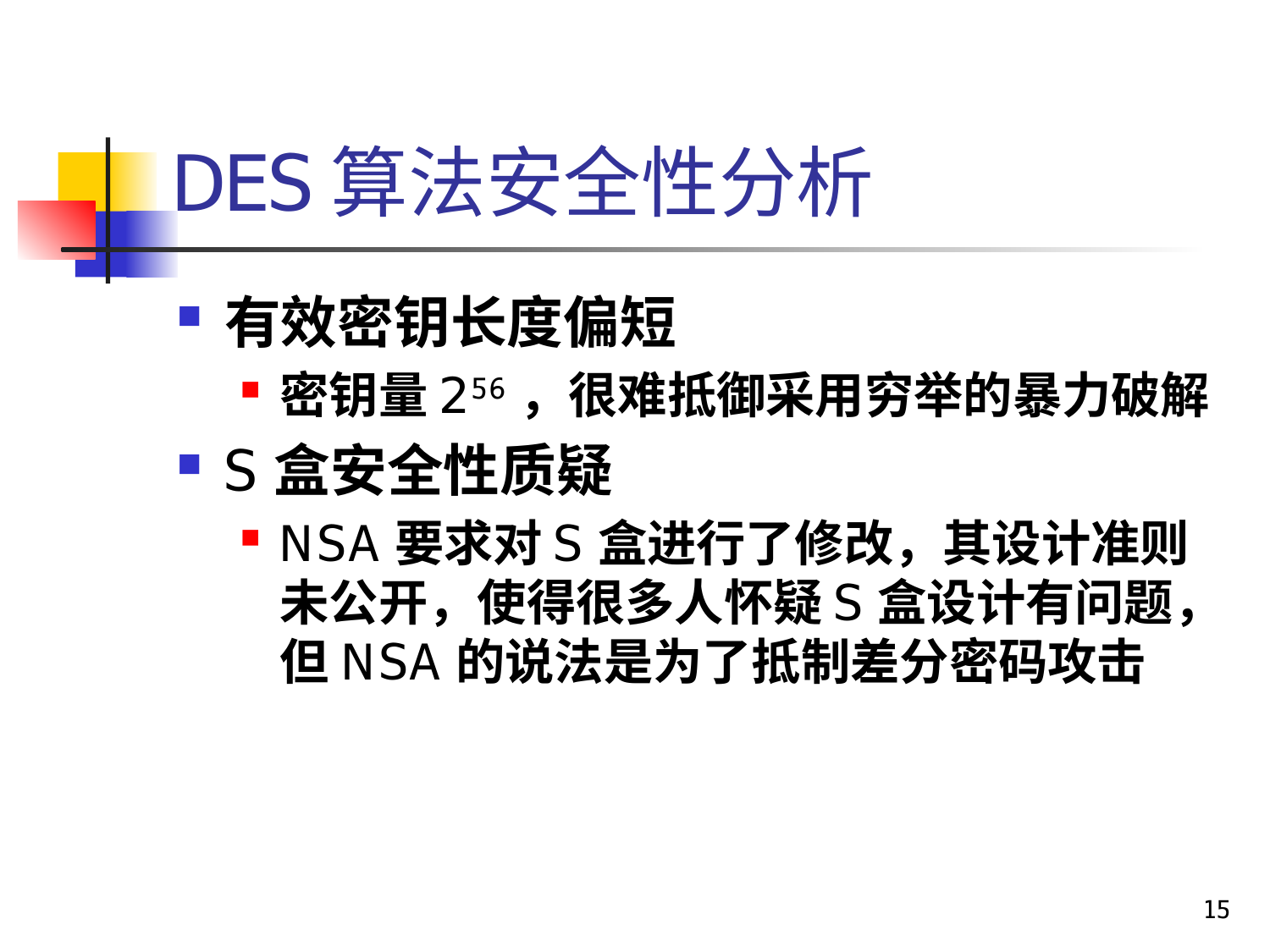

# DES算法安全性分析
有效密钥长度偏短
密钥量256，很难抵御采用穷举的暴力破解
S盒安全性质疑
NSA要求对S盒进行了修改，其设计准则未公开，使得很多人怀疑S盒设计有问题，但NSA的说法是为了抵制差分密码攻击
15